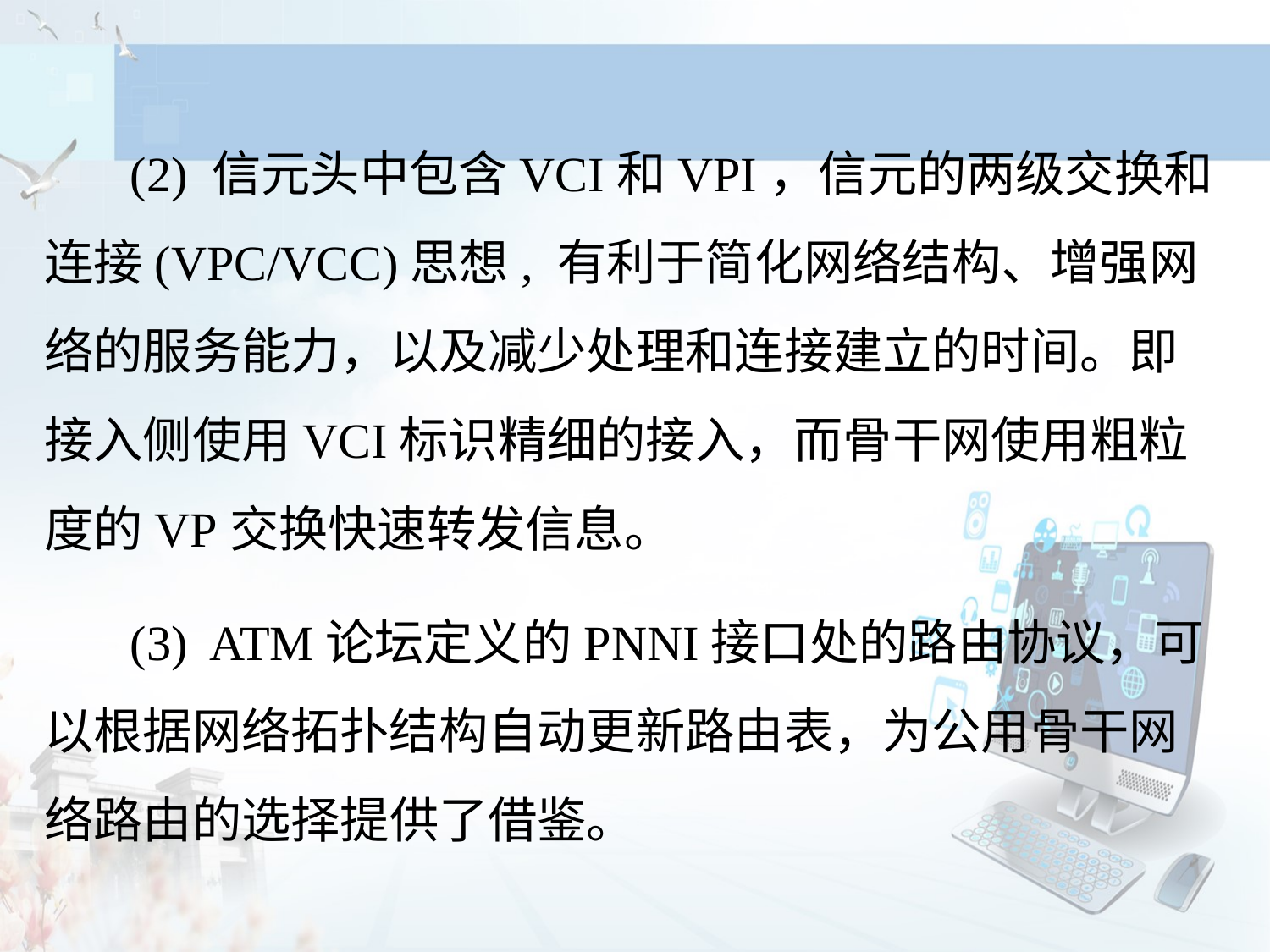

(2) 信元头中包含VCI和VPI，信元的两级交换和连接(VPC/VCC)思想, 有利于简化网络结构、增强网络的服务能力，以及减少处理和连接建立的时间。即接入侧使用VCI标识精细的接入，而骨干网使用粗粒度的VP交换快速转发信息。
       (3)  ATM论坛定义的PNNI接口处的路由协议，可以根据网络拓扑结构自动更新路由表，为公用骨干网络路由的选择提供了借鉴。